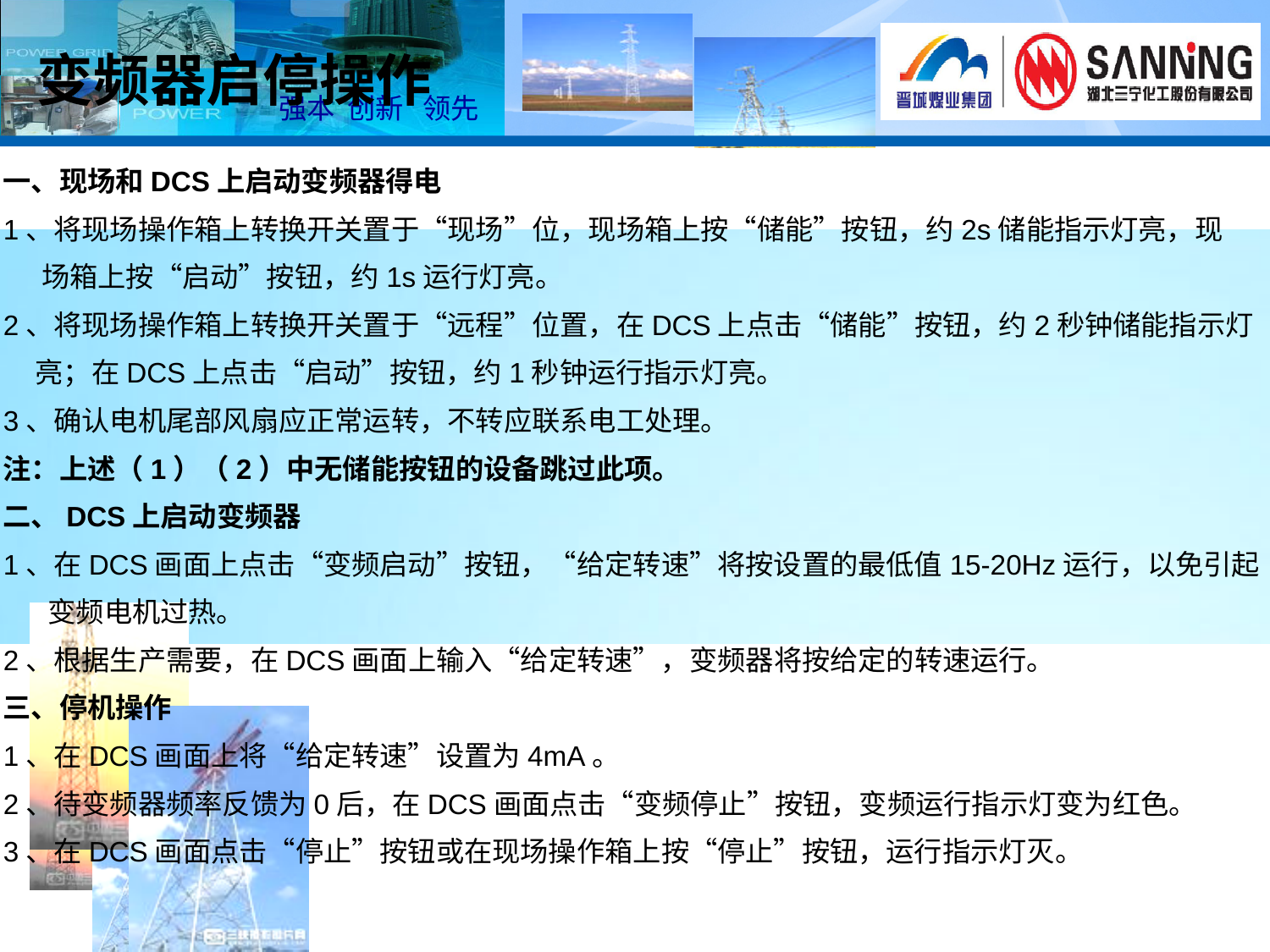

变频器启停操作
一、现场和DCS上启动变频器得电
1、将现场操作箱上转换开关置于“现场”位，现场箱上按“储能”按钮，约2s储能指示灯亮，现
     场箱上按“启动”按钮，约1s运行灯亮。
2、将现场操作箱上转换开关置于“远程”位置，在DCS上点击“储能”按钮，约2秒钟储能指示灯
    亮；在DCS上点击“启动”按钮，约1秒钟运行指示灯亮。
3、确认电机尾部风扇应正常运转，不转应联系电工处理。
注：上述（1）（2）中无储能按钮的设备跳过此项。
二、DCS上启动变频器
1、在DCS画面上点击“变频启动”按钮，“给定转速”将按设置的最低值15-20Hz运行，以免引起
      变频电机过热。
2、根据生产需要，在DCS画面上输入“给定转速”，变频器将按给定的转速运行。
三、停机操作
1、在DCS画面上将“给定转速”设置为4mA。
2、待变频器频率反馈为0后，在DCS画面点击“变频停止”按钮，变频运行指示灯变为红色。
3、在DCS画面点击“停止”按钮或在现场操作箱上按“停止”按钮，运行指示灯灭。